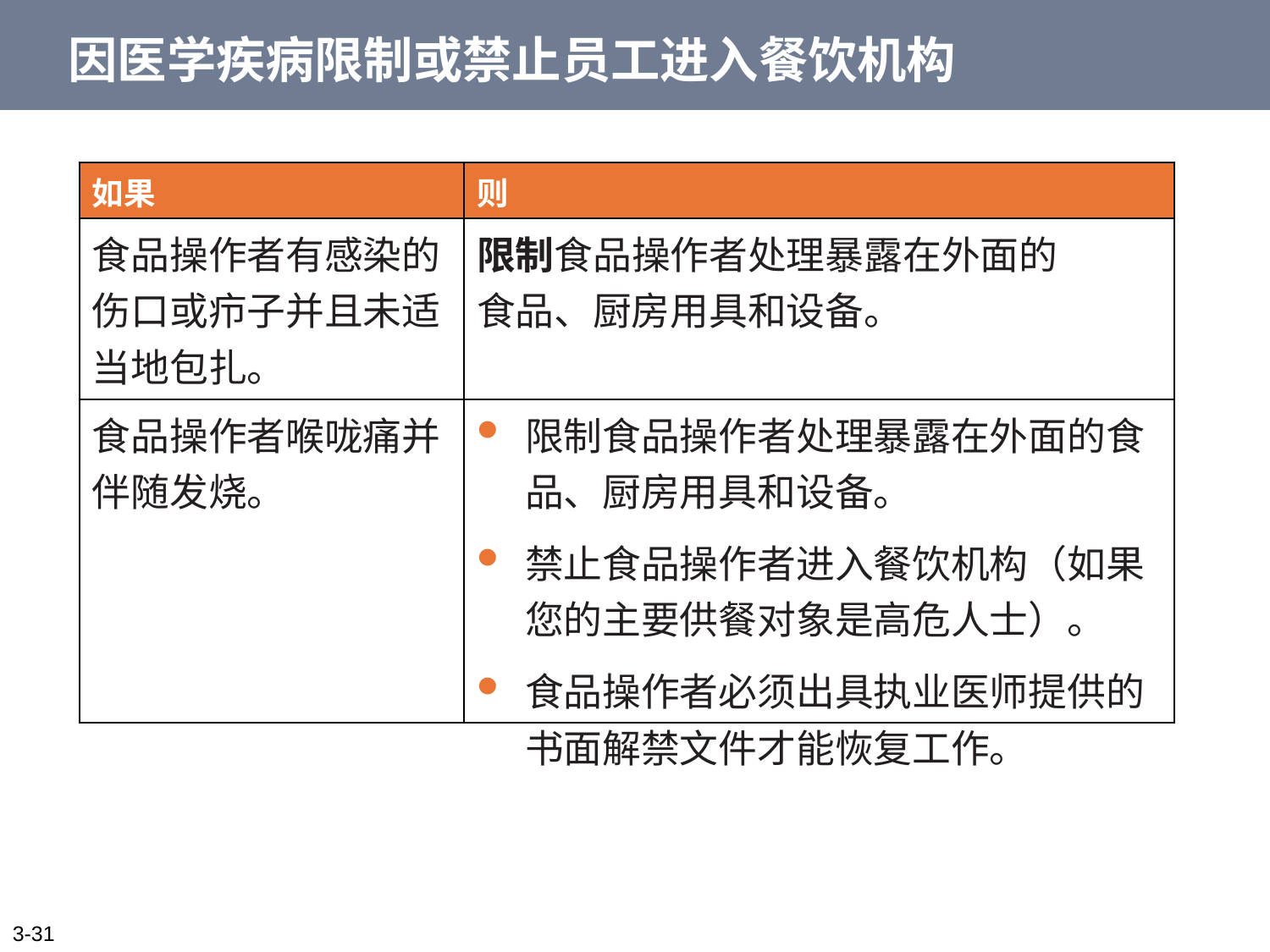

# 因医学疾病限制或禁止员工进入餐饮机构
| 如果 | 则 |
| --- | --- |
| 食品操作者有感染的伤口或疖子并且未适当地包扎。 | 限制食品操作者处理暴露在外面的 食品、厨房用具和设备。 |
| 食品操作者喉咙痛并伴随发烧。 | 限制食品操作者处理暴露在外面的食品、厨房用具和设备。 禁止食品操作者进入餐饮机构（如果您的主要供餐对象是高危人士）。 食品操作者必须出具执业医师提供的书面解禁文件才能恢复工作。 |
3-31